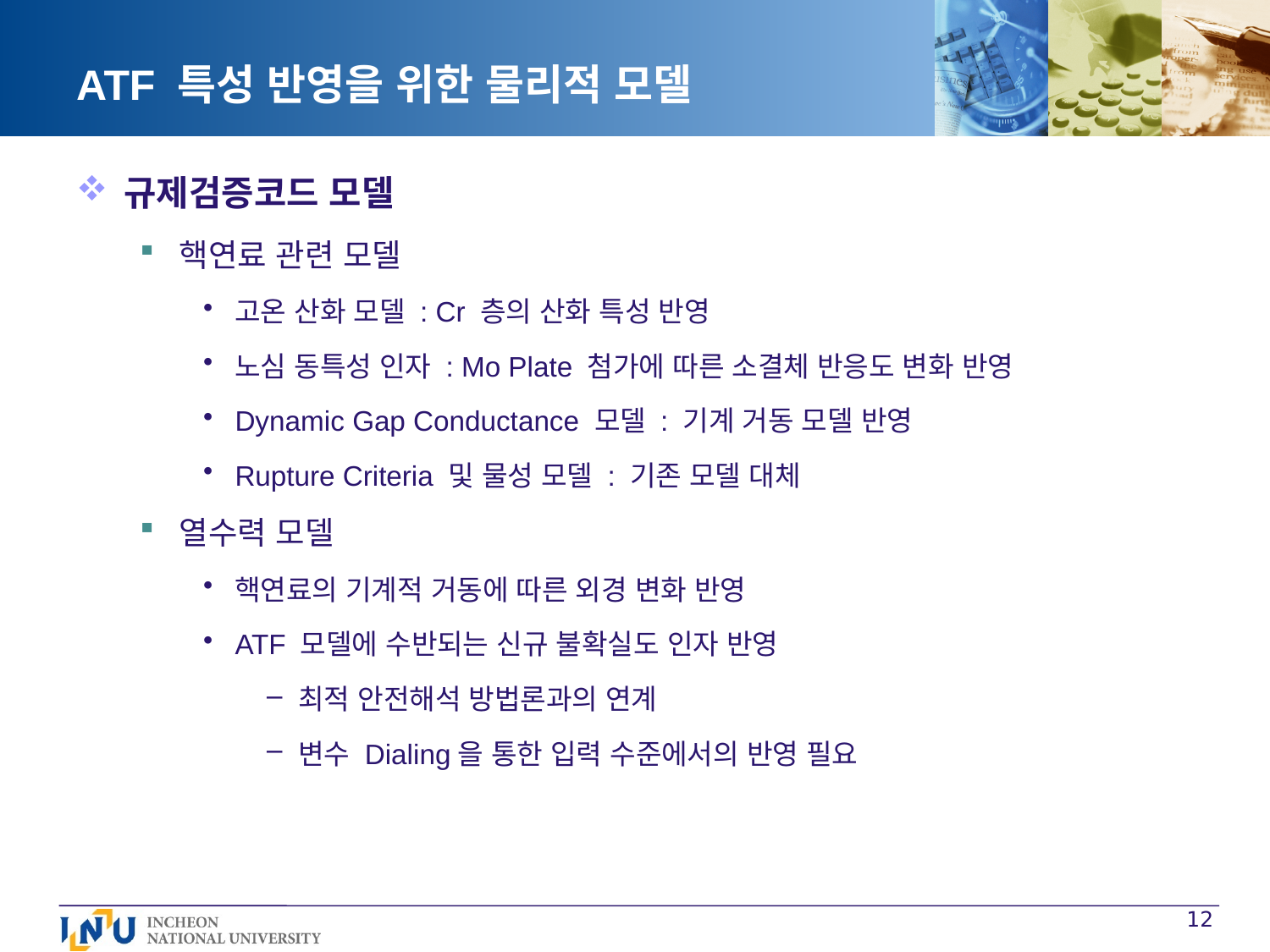

# ATF 특성 반영을 위한 물리적 모델
규제검증코드 모델
핵연료 관련 모델
고온 산화 모델 : Cr 층의 산화 특성 반영
노심 동특성 인자 : Mo Plate 첨가에 따른 소결체 반응도 변화 반영
Dynamic Gap Conductance 모델 : 기계 거동 모델 반영
Rupture Criteria 및 물성 모델 : 기존 모델 대체
열수력 모델
핵연료의 기계적 거동에 따른 외경 변화 반영
ATF 모델에 수반되는 신규 불확실도 인자 반영
최적 안전해석 방법론과의 연계
변수 Dialing을 통한 입력 수준에서의 반영 필요
12